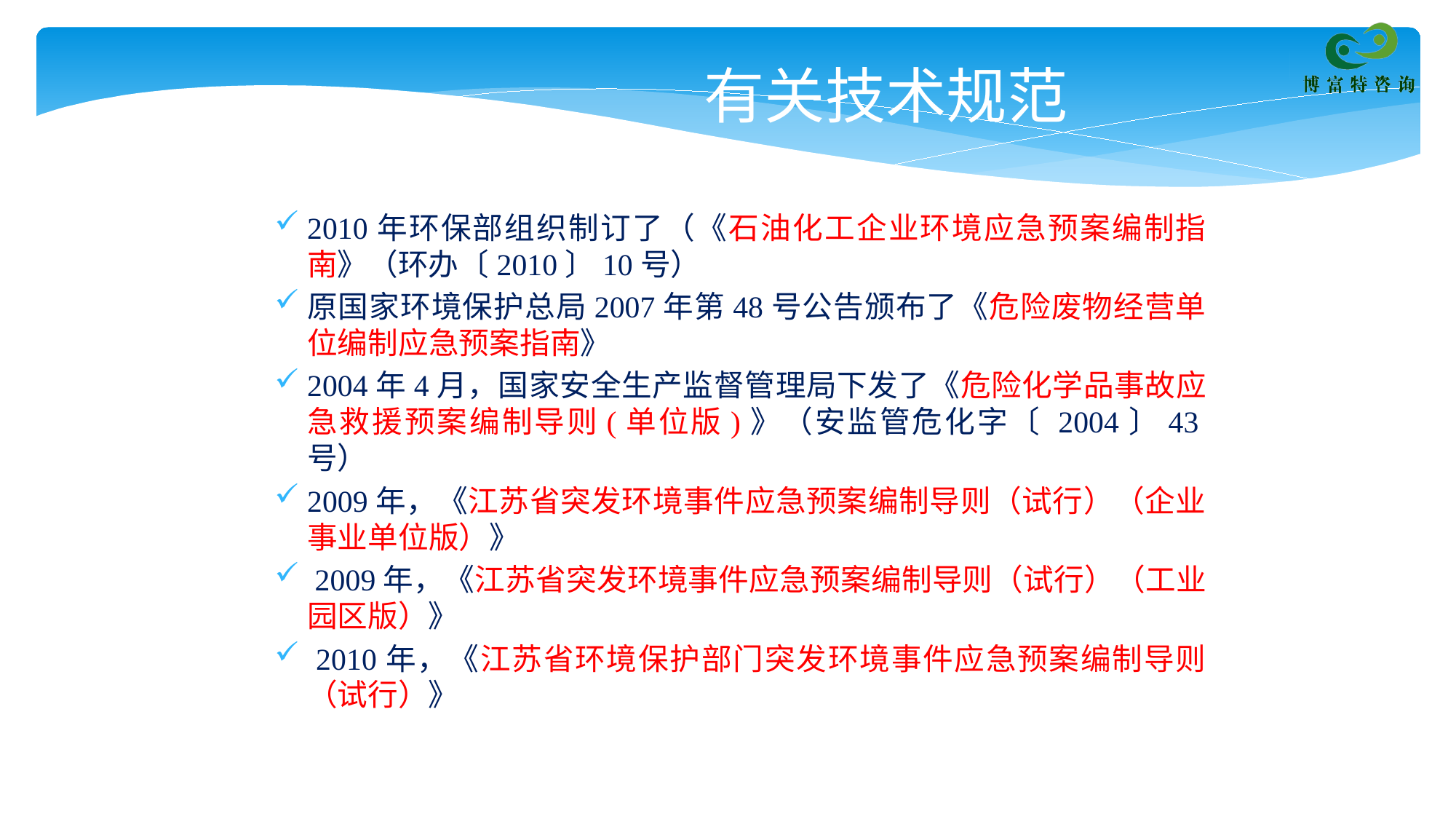

有关技术规范
2010年环保部组织制订了（《石油化工企业环境应急预案编制指南》（环办〔2010〕10号）
原国家环境保护总局2007年第48号公告颁布了《危险废物经营单位编制应急预案指南》
2004年4月，国家安全生产监督管理局下发了《危险化学品事故应急救援预案编制导则(单位版)》（安监管危化字〔 2004〕43号）
2009年，《江苏省突发环境事件应急预案编制导则（试行）（企业事业单位版）》
 2009年，《江苏省突发环境事件应急预案编制导则（试行）（工业园区版）》
 2010年，《江苏省环境保护部门突发环境事件应急预案编制导则（试行）》